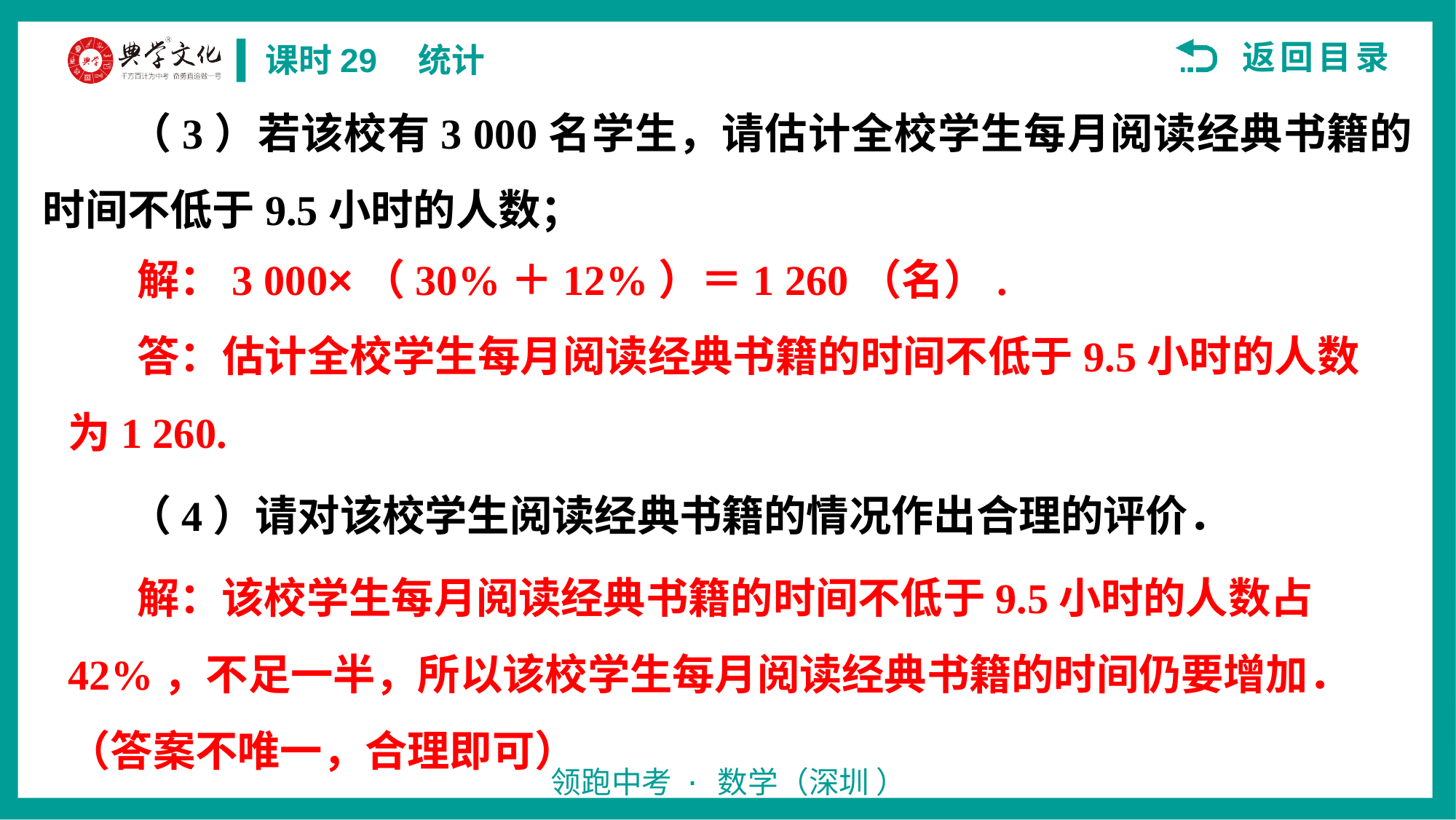

（3）若该校有3 000名学生，请估计全校学生每月阅读经典书籍的时间不低于9.5小时的人数；

（4）请对该校学生阅读经典书籍的情况作出合理的评价．
解：3 000×（30%＋12%）＝1 260（名）.
答：估计全校学生每月阅读经典书籍的时间不低于9.5小时的人数为1 260.
解：该校学生每月阅读经典书籍的时间不低于9.5小时的人数占42%，不足一半，所以该校学生每月阅读经典书籍的时间仍要增加．（答案不唯一，合理即可）